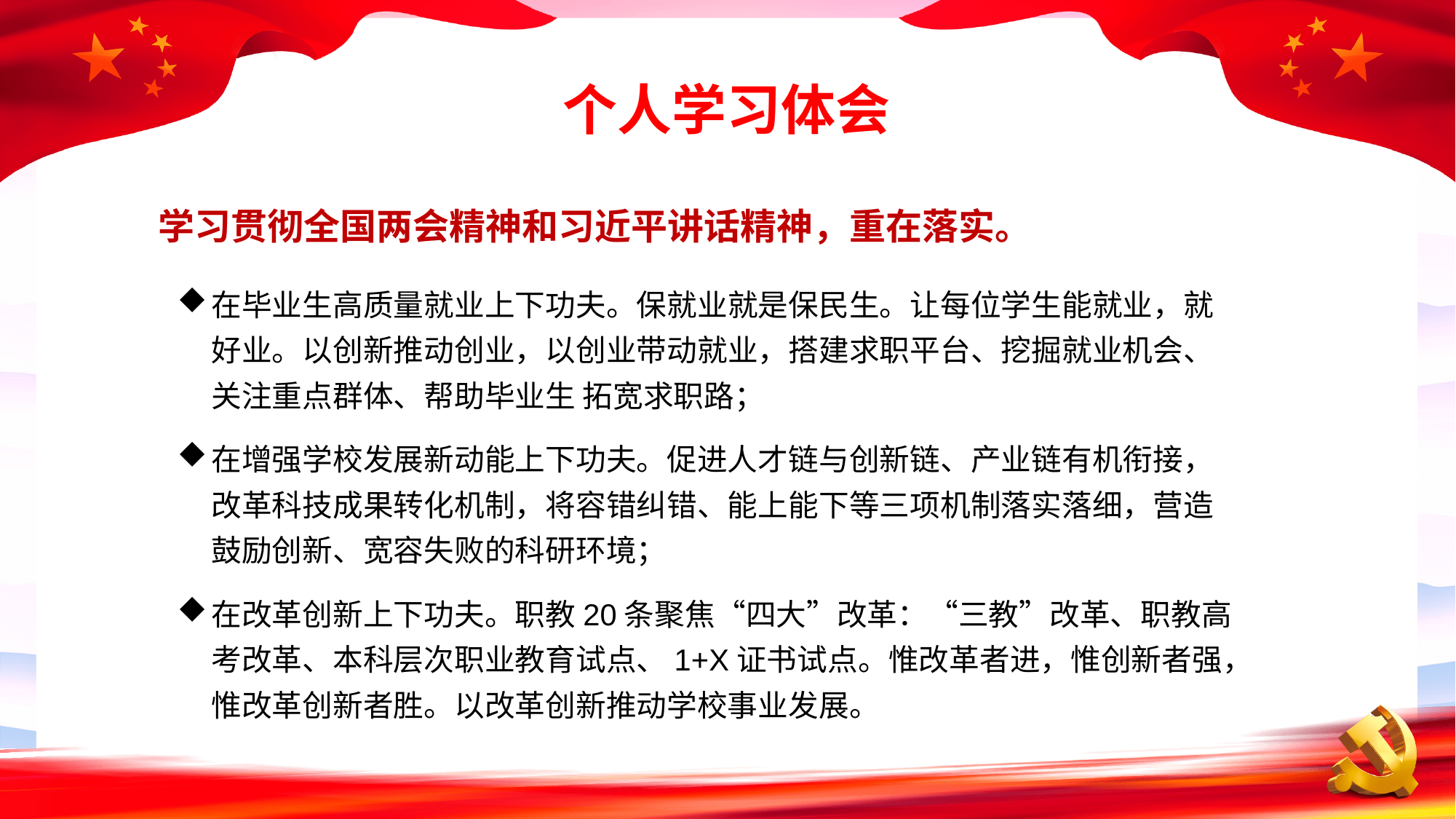

学习贯彻全国两会精神和习近平讲话精神，重在落实。
在毕业生高质量就业上下功夫。保就业就是保民生。让每位学生能就业，就好业。以创新推动创业，以创业带动就业，搭建求职平台、挖掘就业机会、关注重点群体、帮助毕业生 拓宽求职路；
在增强学校发展新动能上下功夫。促进人才链与创新链、产业链有机衔接，改革科技成果转化机制，将容错纠错、能上能下等三项机制落实落细，营造鼓励创新、宽容失败的科研环境；
在改革创新上下功夫。职教20条聚焦“四大”改革：“三教”改革、职教高考改革、本科层次职业教育试点、1+X证书试点。惟改革者进，惟创新者强，惟改革创新者胜。以改革创新推动学校事业发展。